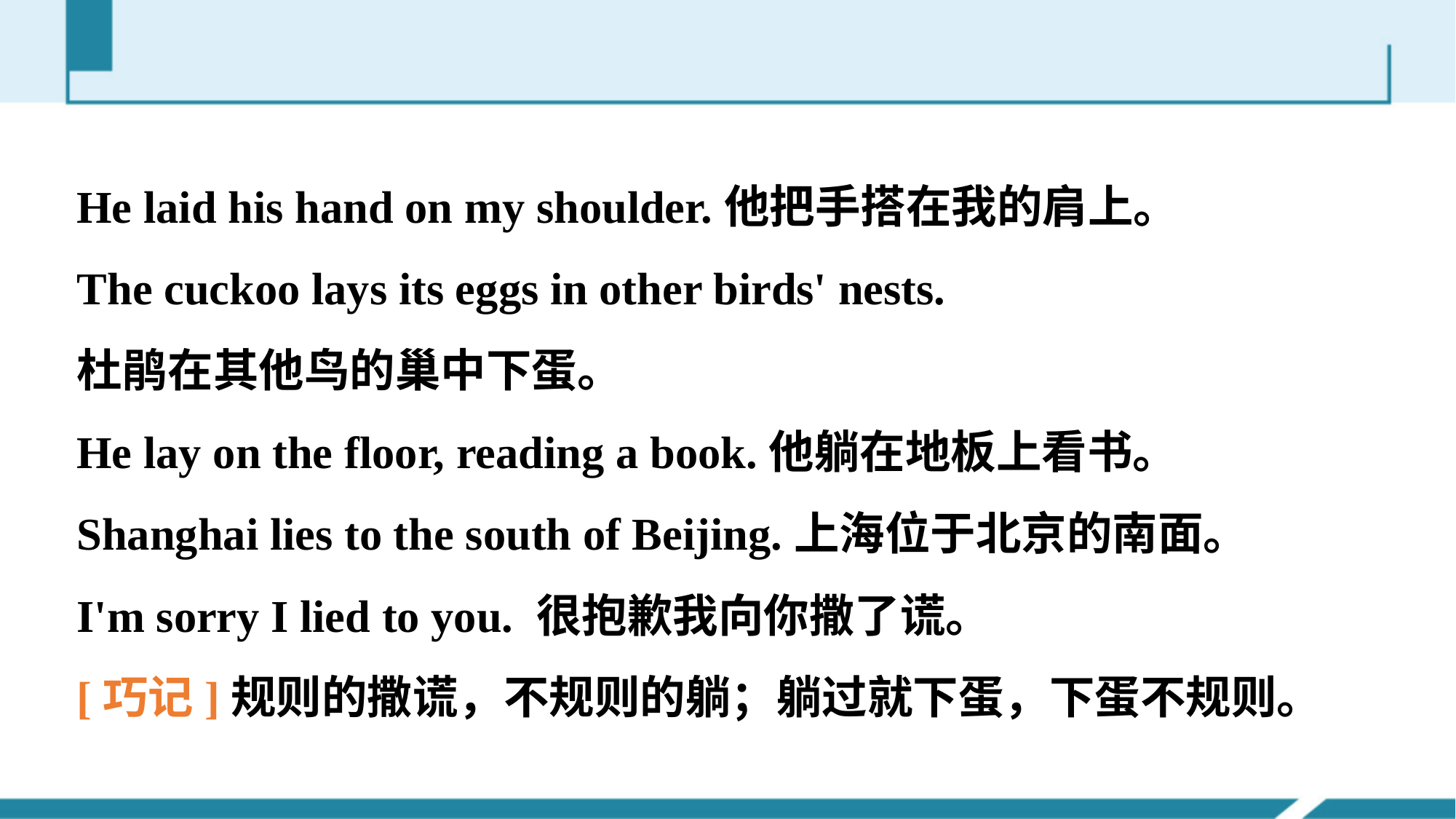

He laid his hand on my shoulder.他把手搭在我的肩上。
The cuckoo lays its eggs in other birds' nests.
杜鹃在其他鸟的巢中下蛋。
He lay on the floor, reading a book.他躺在地板上看书。
Shanghai lies to the south of Beijing.上海位于北京的南面。
I'm sorry I lied to you. 很抱歉我向你撒了谎。
[巧记]规则的撒谎，不规则的躺；躺过就下蛋，下蛋不规则。